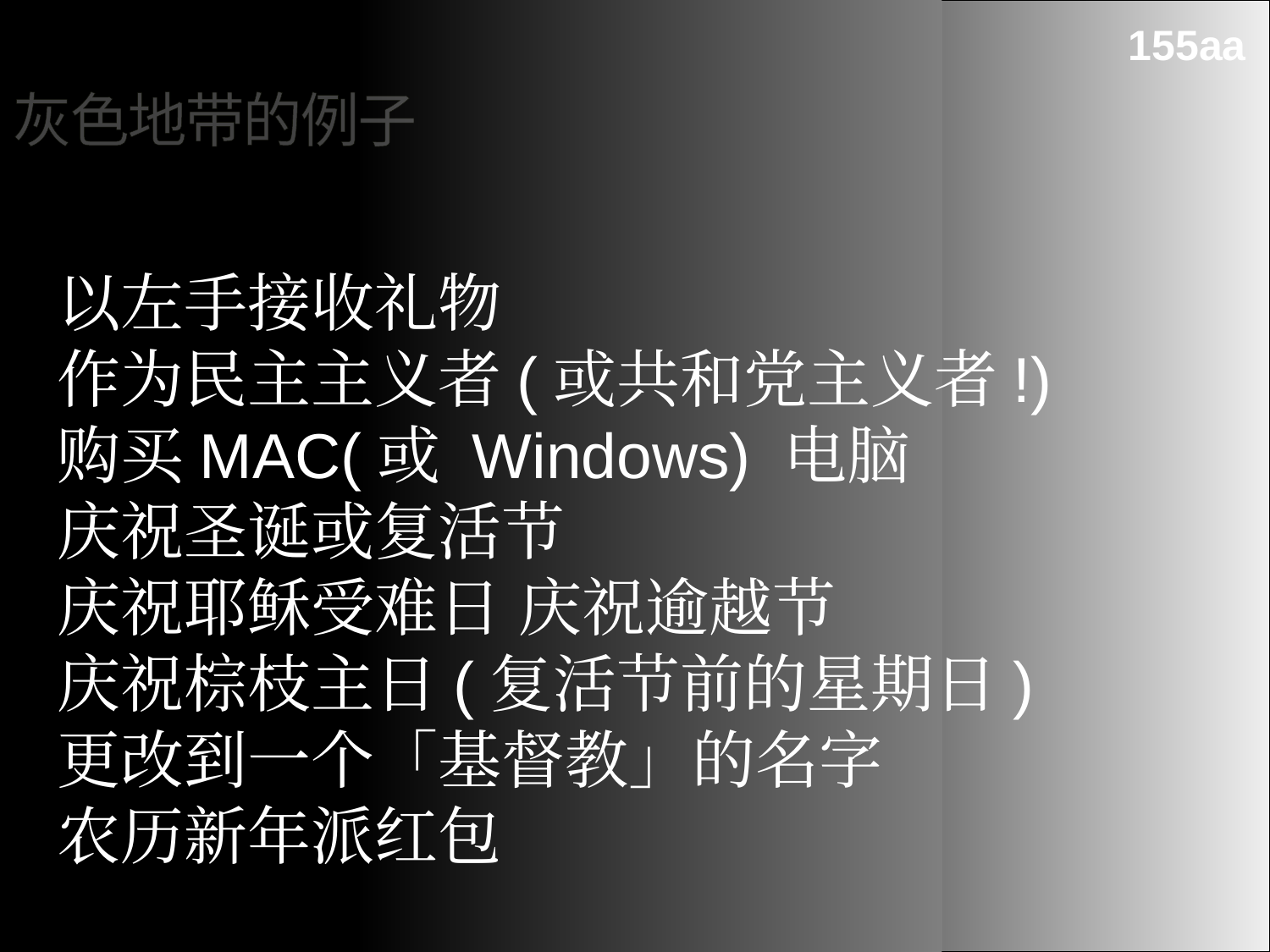

155aa
灰色地带的例子
以左手接收礼物
作为民主主义者(或共和党主义者!)
购买MAC(或 Windows) 电脑
庆祝圣诞或复活节
庆祝耶稣受难日 庆祝逾越节
庆祝棕枝主日(复活节前的星期日)
更改到一个「基督教」的名字
农历新年派红包